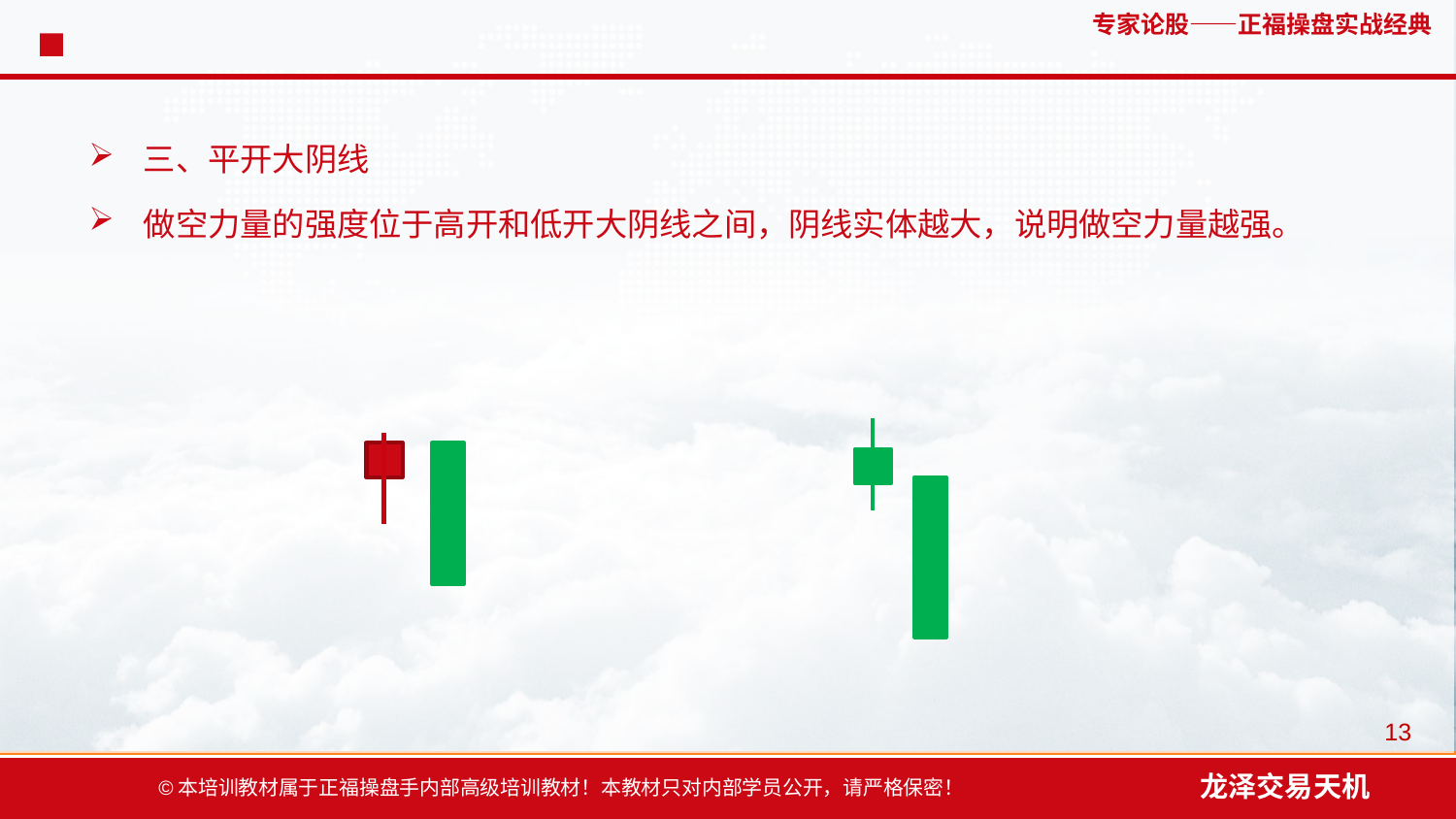

#
三、平开大阴线
做空力量的强度位于高开和低开大阴线之间，阴线实体越大，说明做空力量越强。